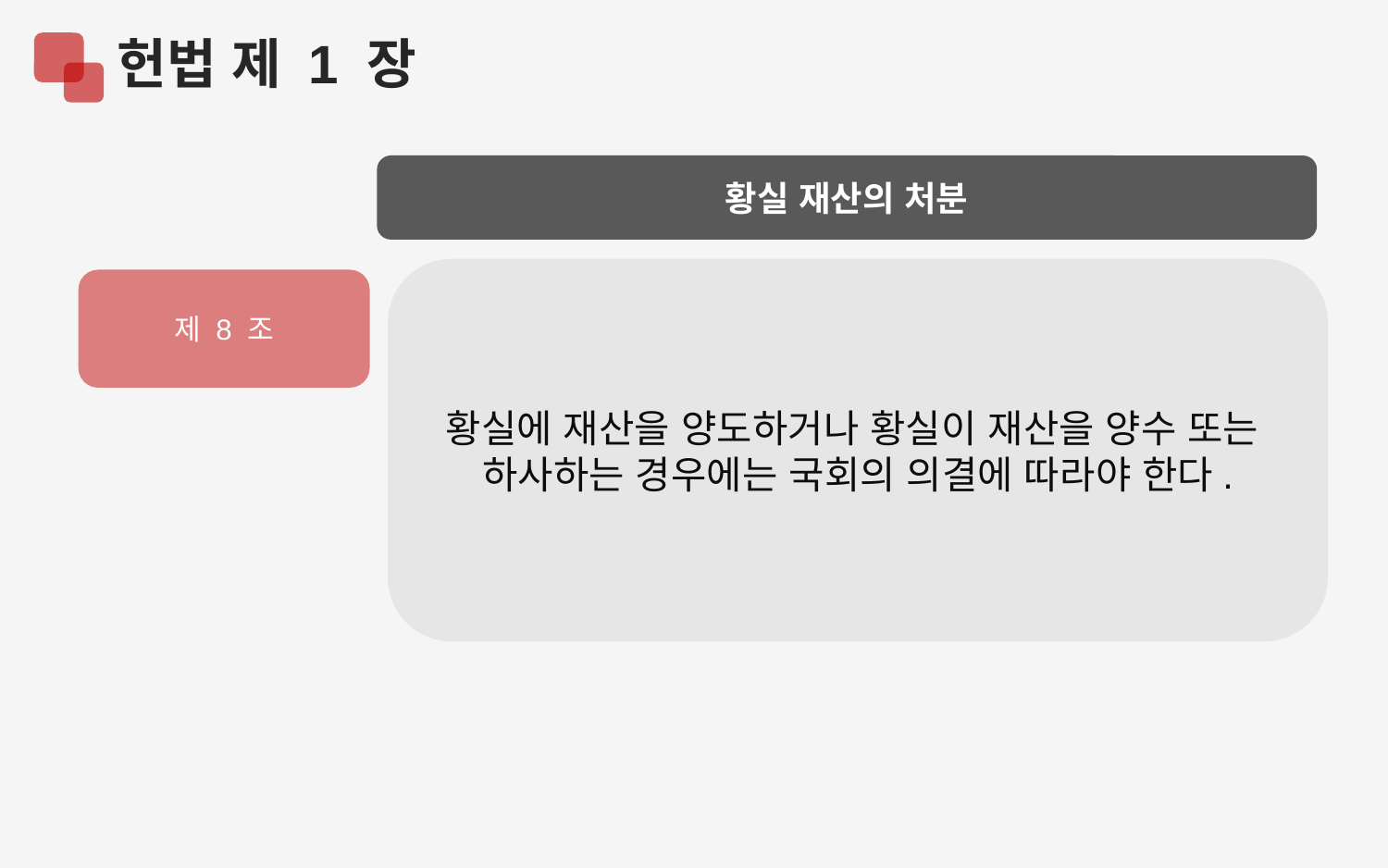

헌법 제 1 장

황실 재산의 처분
황실에 재산을 양도하거나 황실이 재산을 양수 또는
하사하는 경우에는 국회의 의결에 따라야 한다.
제 8 조